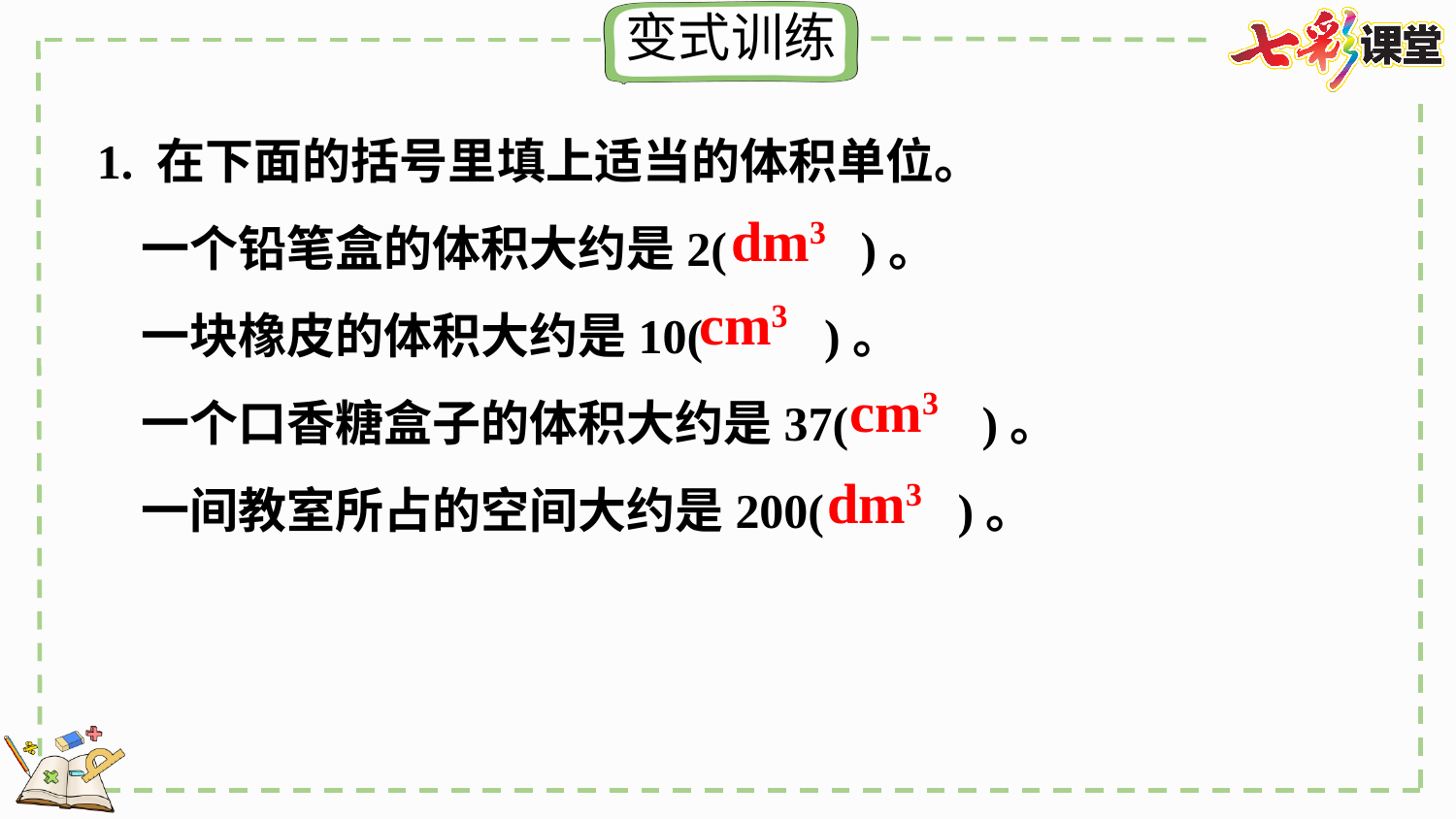

1. 在下面的括号里填上适当的体积单位。
   一个铅笔盒的体积大约是2(           )。
   一块橡皮的体积大约是10(          )。
   一个口香糖盒子的体积大约是37(           )。
   一间教室所占的空间大约是200(           )。
dm3
cm3
cm3
dm3